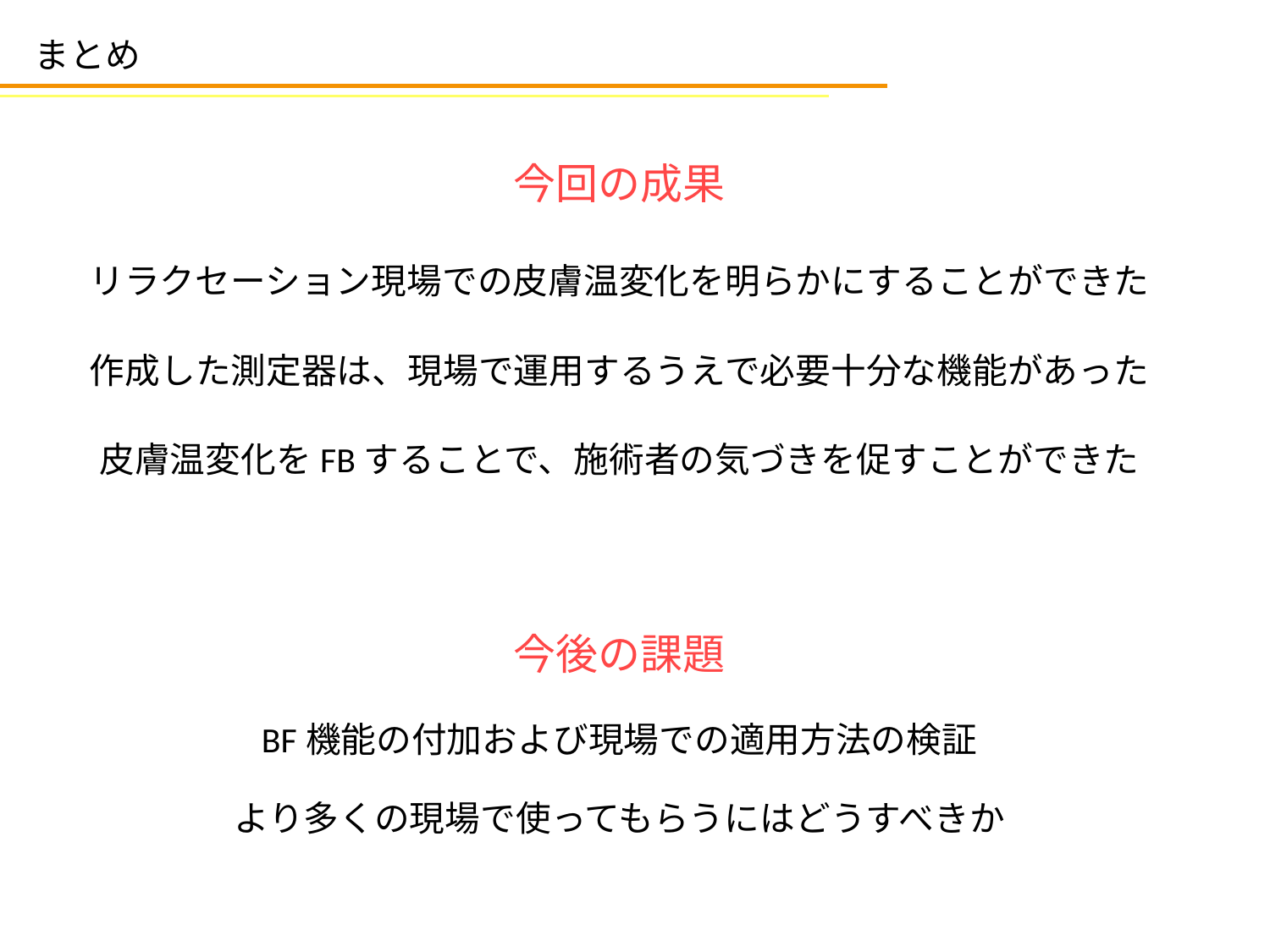

まとめ
今回の成果
リラクセーション現場での皮膚温変化を明らかにすることができた
作成した測定器は、現場で運用するうえで必要十分な機能があった
皮膚温変化をFBすることで、施術者の気づきを促すことができた
今後の課題
BF機能の付加および現場での適用方法の検証
より多くの現場で使ってもらうにはどうすべきか